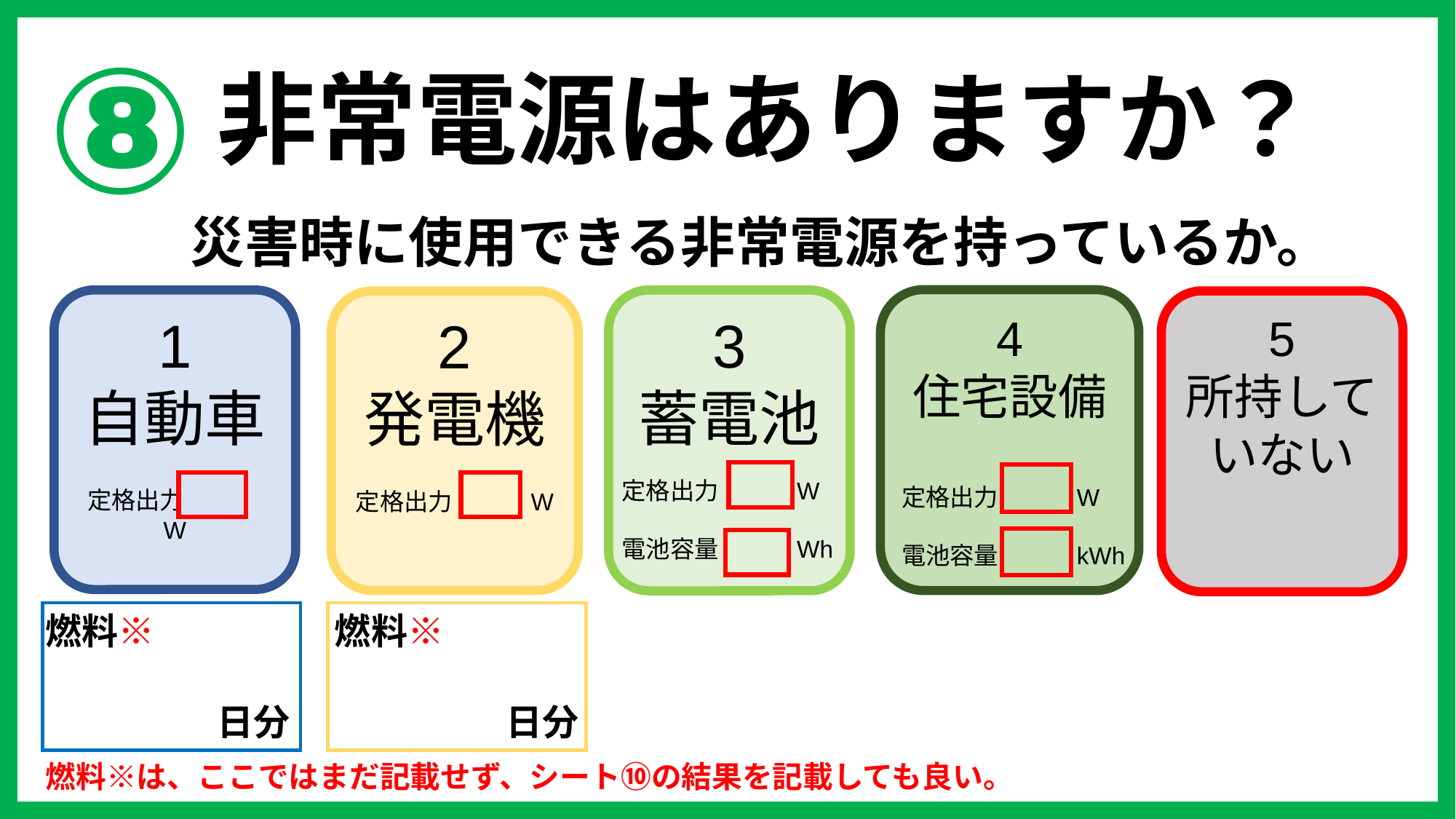

⑧
非常電源はありますか？
災害時に使用できる非常電源を持っているか。
4
住宅設備

1
自動車

定格出力　　　W

3
蓄電池

2
発電機

定格出力　　　W

5
所持していない

定格出力　　　W

電池容量　　　Wh

定格出力　　　W

電池容量　　　kWh

燃料※

日分
燃料※

日分
燃料※は、ここではまだ記載せず、シート⑩の結果を記載しても良い。